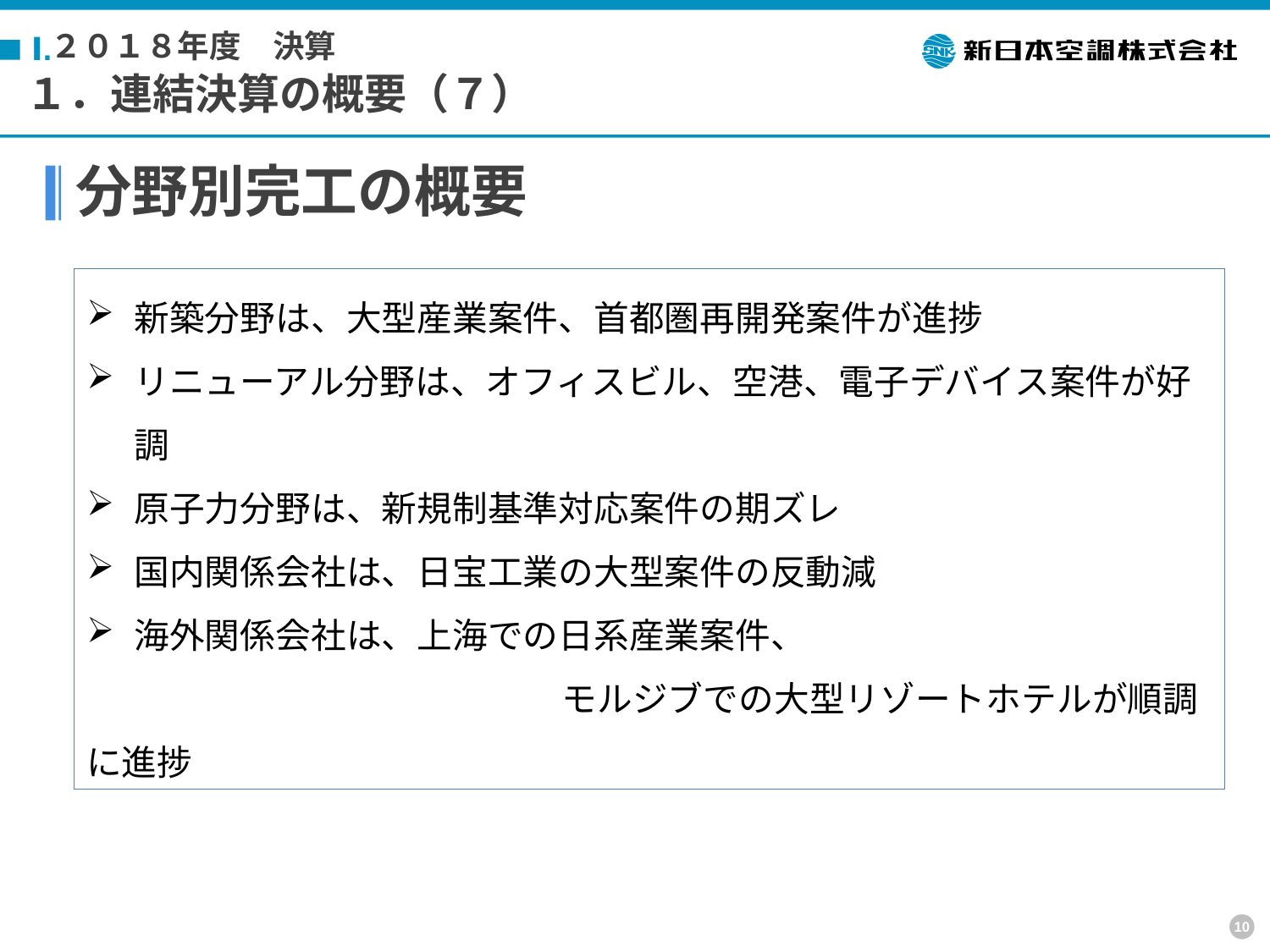

２０１８年度　決算
Ⅰ.
１．連結決算の概要（７）
分野別完工の概要

新築分野は、大型産業案件、首都圏再開発案件が進捗
リニューアル分野は、オフィスビル、空港、電子デバイス案件が好調
原子力分野は、新規制基準対応案件の期ズレ
国内関係会社は、日宝工業の大型案件の反動減
海外関係会社は、上海での日系産業案件、
　　　　　　　　　　　　　  モルジブでの大型リゾートホテルが順調に進捗